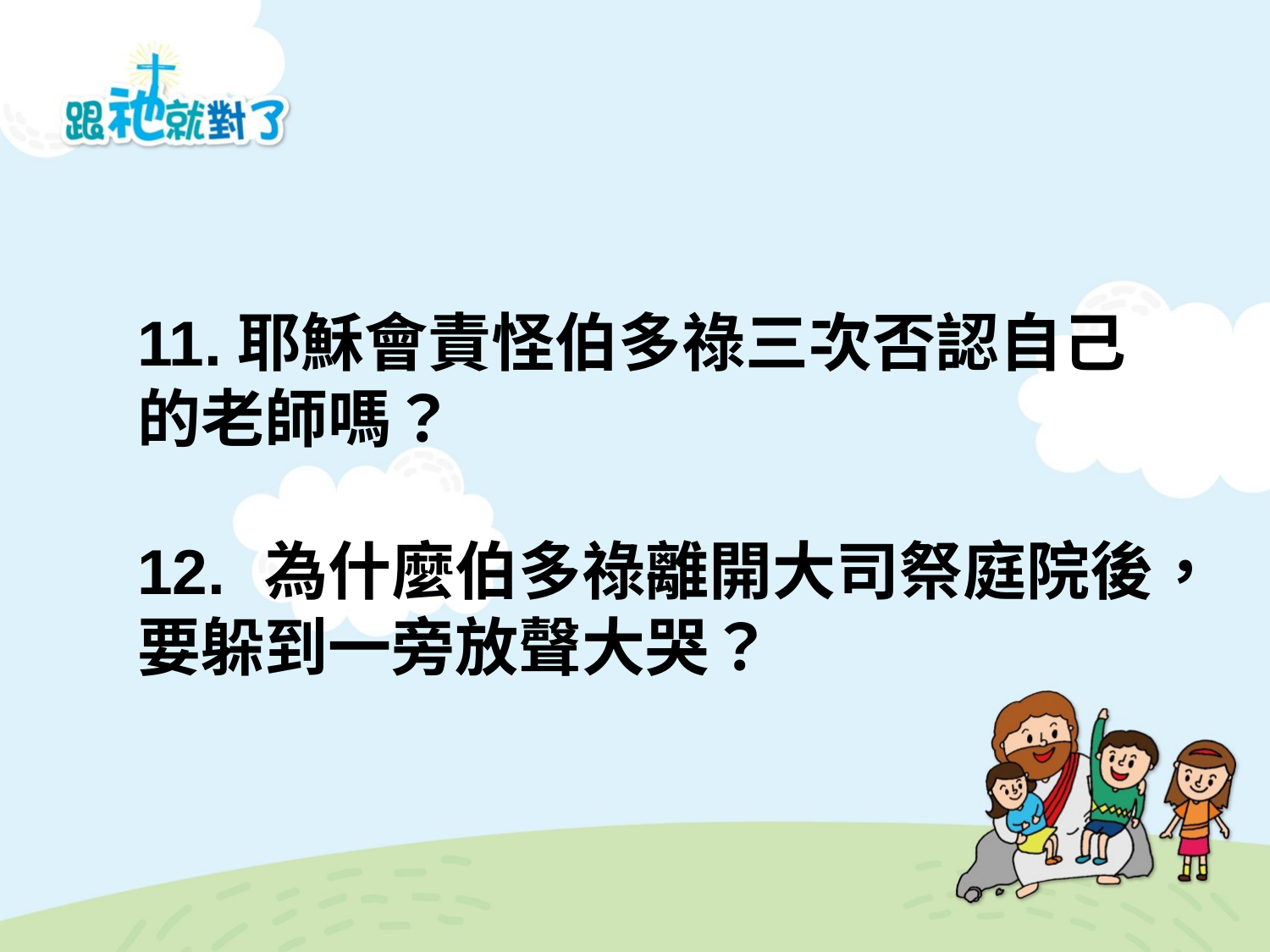

11.耶穌會責怪伯多祿三次否認自己的老師嗎？

12.	為什麼伯多祿離開大司祭庭院後，要躲到一旁放聲大哭？